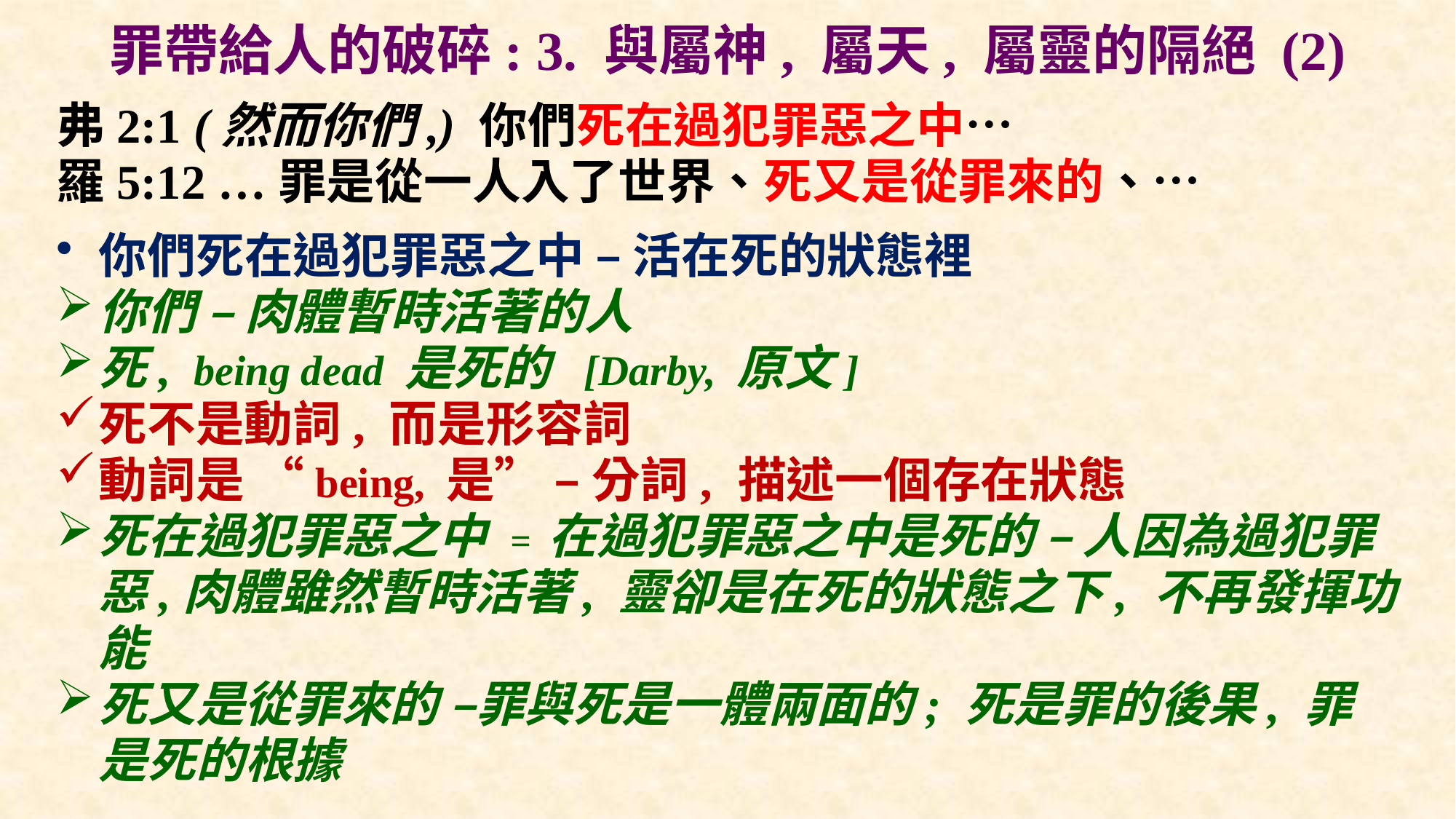

# 罪帶給人的破碎: 3. 與屬神, 屬天, 屬靈的隔絕 (2)
弗2:1 (然而你們,) 你們死在過犯罪惡之中…
羅5:12 …罪是從一人入了世界、死又是從罪來的、…
你們死在過犯罪惡之中 – 活在死的狀態裡
你們 – 肉體暫時活著的人
死,  being dead 是死的  [Darby, 原文]
死不是動詞, 而是形容詞
動詞是 “being, 是” – 分詞, 描述一個存在狀態
死在過犯罪惡之中 = 在過犯罪惡之中是死的 – 人因為過犯罪惡,肉體雖然暫時活著, 靈卻是在死的狀態之下, 不再發揮功能
死又是從罪來的 –罪與死是一體兩面的; 死是罪的後果, 罪是死的根據